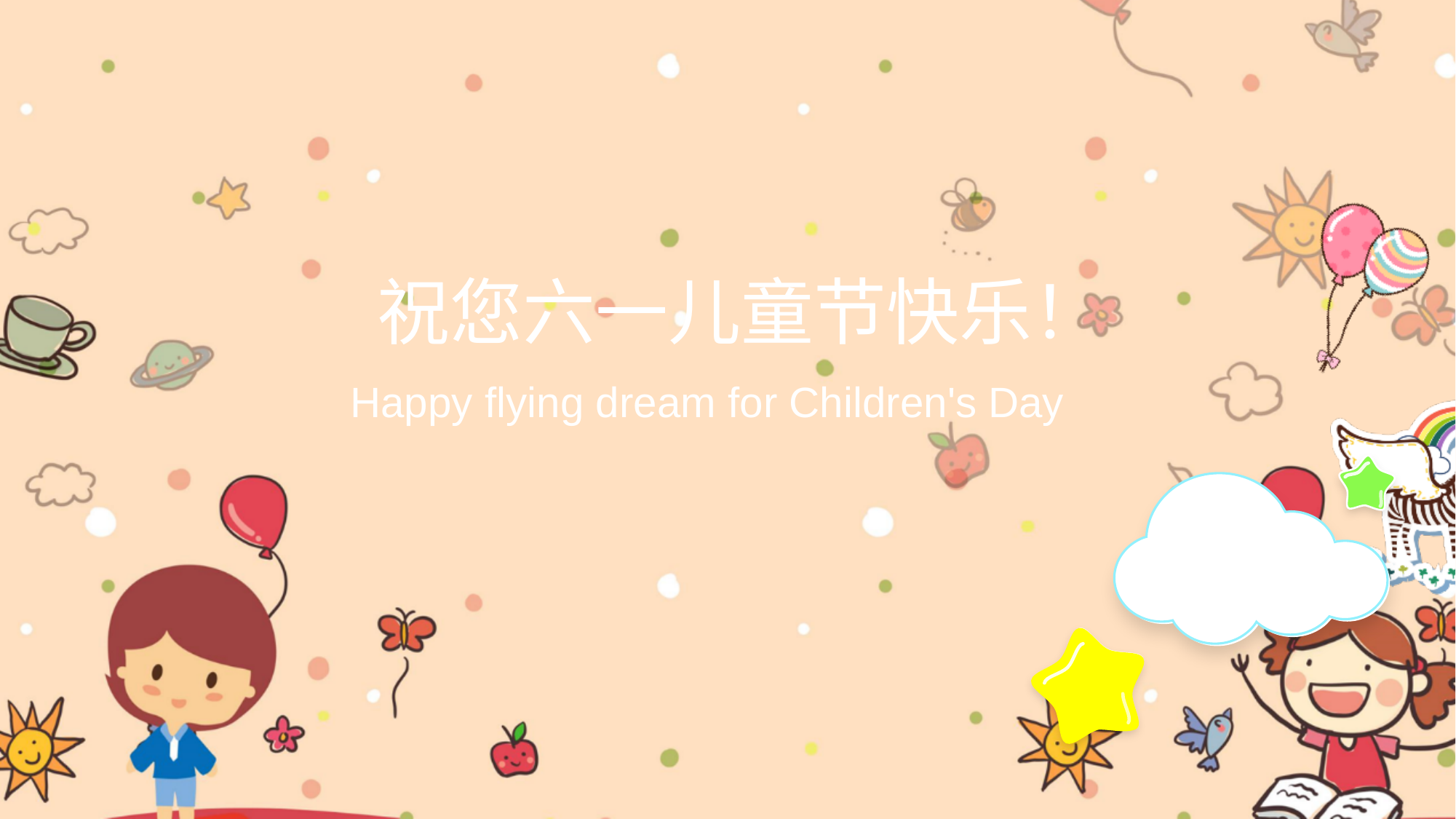

祝您六一儿童节快乐！
Happy flying dream for Children's Day